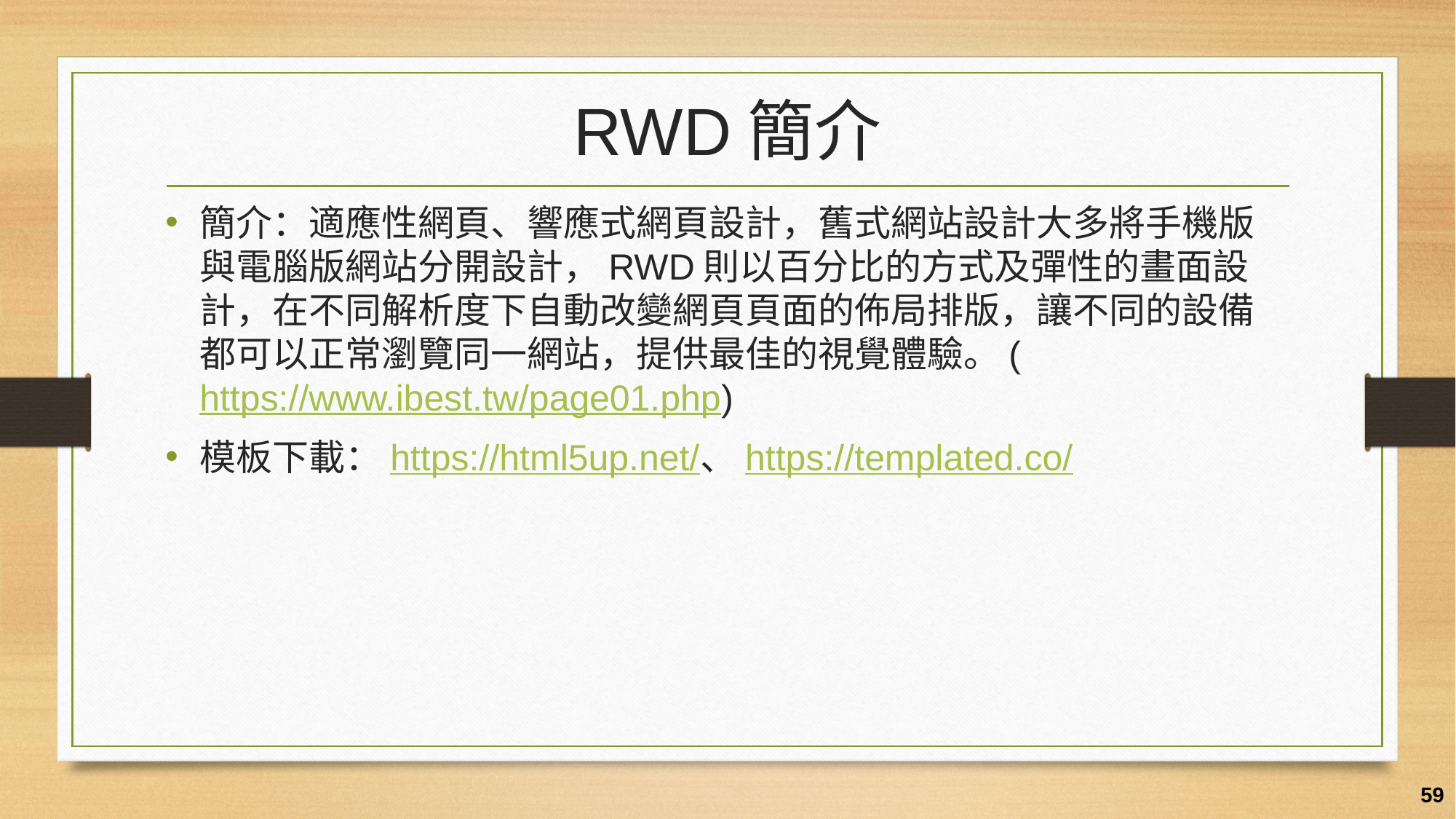

# RWD簡介
簡介：適應性網頁、響應式網頁設計，舊式網站設計大多將手機版與電腦版網站分開設計，RWD則以百分比的方式及彈性的畫面設計，在不同解析度下自動改變網頁頁面的佈局排版，讓不同的設備都可以正常瀏覽同一網站，提供最佳的視覺體驗。(https://www.ibest.tw/page01.php)
模板下載：https://html5up.net/、https://templated.co/
59